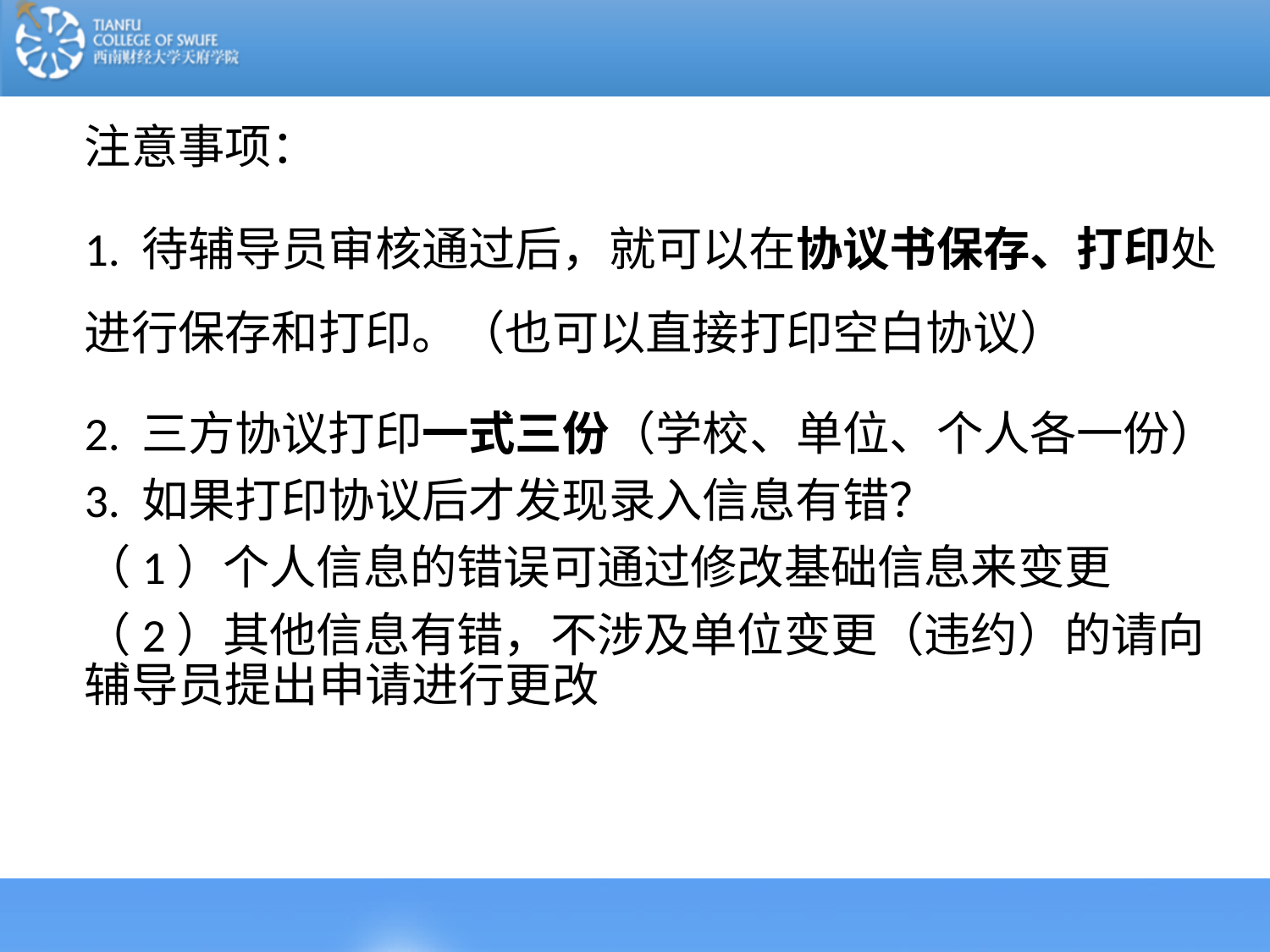

注意事项：
1. 待辅导员审核通过后，就可以在协议书保存、打印处进行保存和打印。（也可以直接打印空白协议）
2. 三方协议打印一式三份（学校、单位、个人各一份）
3. 如果打印协议后才发现录入信息有错？
（1）个人信息的错误可通过修改基础信息来变更
（2）其他信息有错，不涉及单位变更（违约）的请向辅导员提出申请进行更改